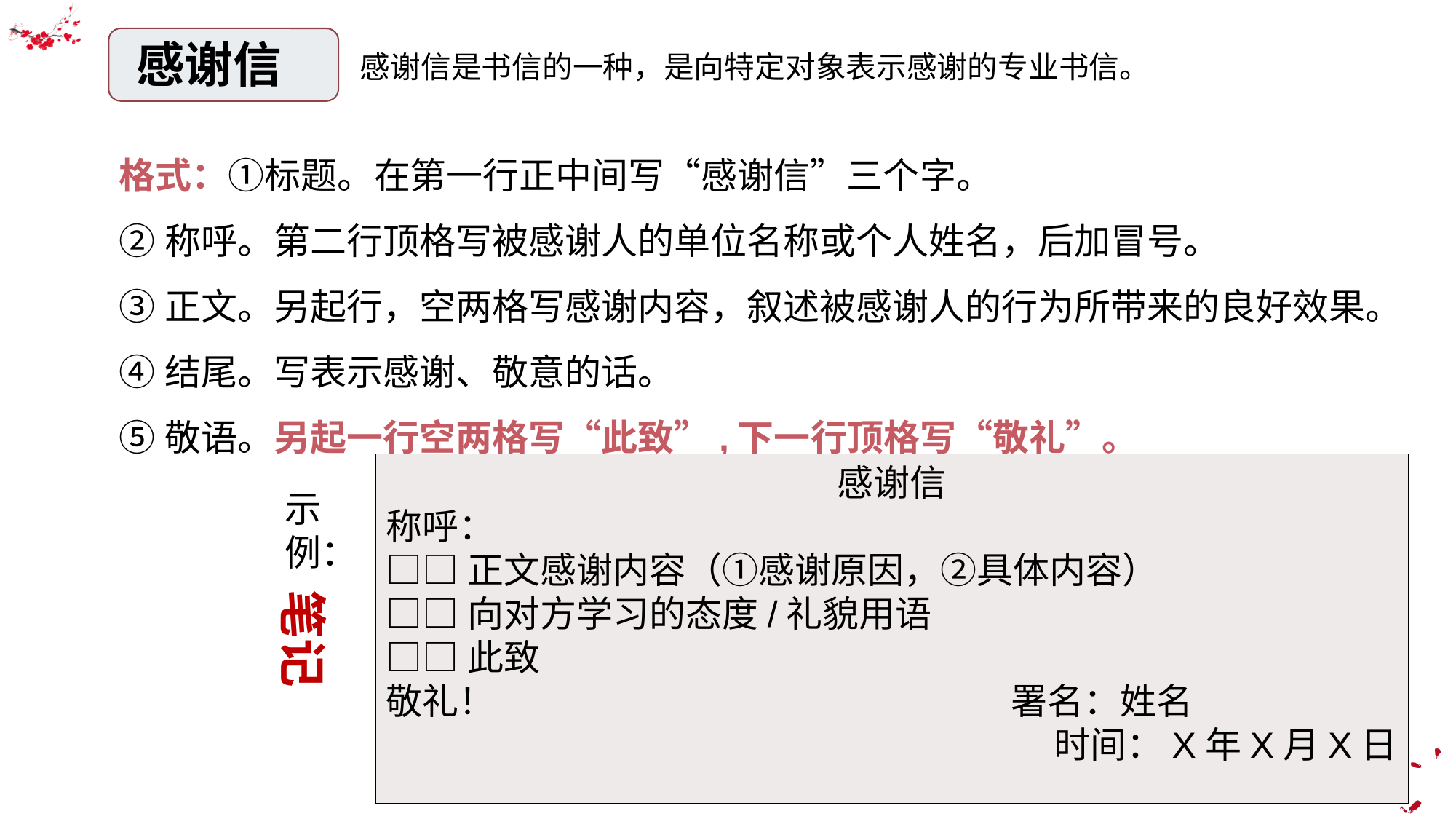

感谢信
感谢信是书信的一种，是向特定对象表示感谢的专业书信。
格式：①标题。在第一行正中间写“感谢信”三个字。
②称呼。第二行顶格写被感谢人的单位名称或个人姓名，后加冒号。
③正文。另起行，空两格写感谢内容，叙述被感谢人的行为所带来的良好效果。
④结尾。写表示感谢、敬意的话。
⑤敬语。另起一行空两格写“此致”,下一行顶格写“敬礼”。
感谢信
称呼：
□□正文感谢内容（①感谢原因，②具体内容）
□□向对方学习的态度/礼貌用语
□□此致
敬礼！                                                               署名：姓名
时间：X年X月X日

示例：
笔记